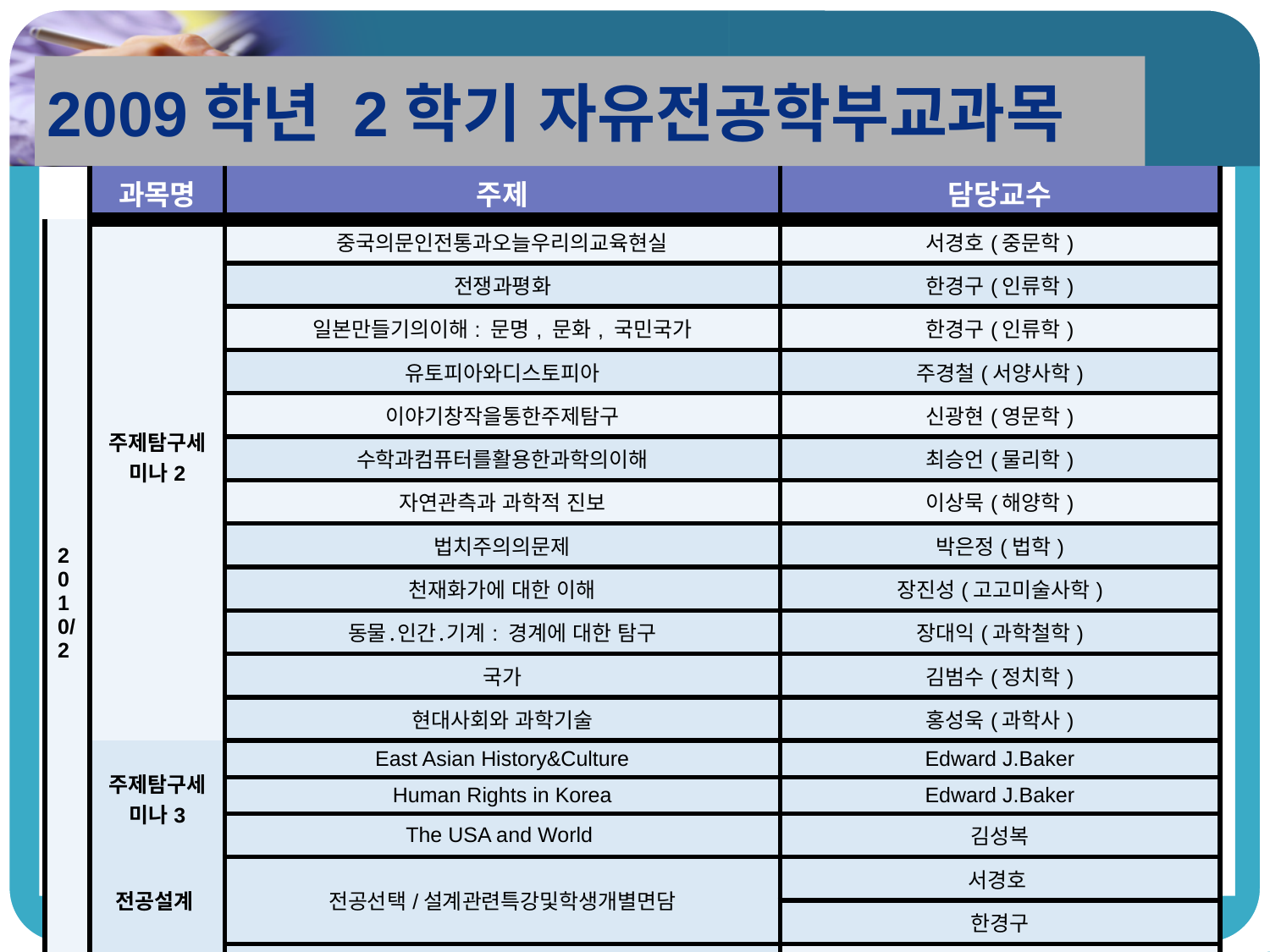

2009학년 2학기 자유전공학부교과목
|  | 과목명 | 주제 | 담당교수 |
| --- | --- | --- | --- |
| 2010/2 | 주제탐구세미나2 | 중국의문인전통과오늘우리의교육현실 | 서경호(중문학) |
|  |  | 전쟁과평화 | 한경구(인류학) |
|  |  | 일본만들기의이해: 문명, 문화, 국민국가 | 한경구(인류학) |
|  |  | 유토피아와디스토피아 | 주경철(서양사학) |
|  |  | 이야기창작을통한주제탐구 | 신광현(영문학) |
|  |  | 수학과컴퓨터를활용한과학의이해 | 최승언(물리학) |
|  |  | 자연관측과 과학적 진보 | 이상묵(해양학) |
|  |  | 법치주의의문제 | 박은정(법학) |
|  |  | 천재화가에 대한 이해 | 장진성(고고미술사학) |
|  |  | 동물․인간․기계: 경계에 대한 탐구 | 장대익(과학철학) |
|  |  | 국가 | 김범수(정치학) |
|  |  | 현대사회와 과학기술 | 홍성욱(과학사) |
|  | 주제탐구세미나3 | East Asian History&Culture | Edward J.Baker |
|  |  | Human Rights in Korea | Edward J.Baker |
|  |  | The USA and World | 김성복 |
|  | 전공설계 | 전공선택/설계관련특강및학생개별면담 | 서경호 |
|  |  |  | 한경구 |
|  | 자율연구 | 각자 다른 주제 선정, 연구진행 | 한경구 |